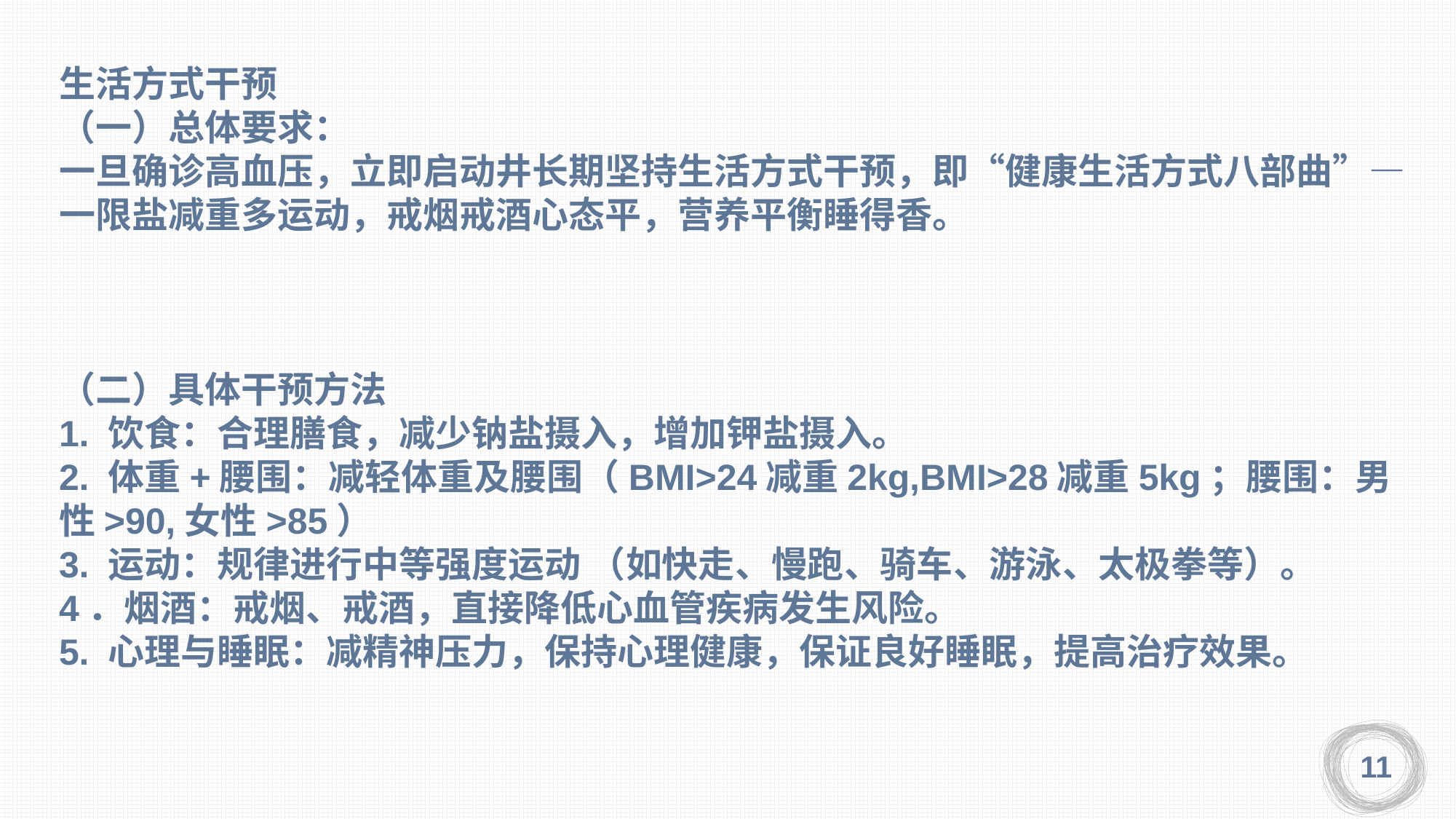

生活方式干预
（一）总体要求：
一旦确诊高血压，立即启动井长期坚持生活方式干预，即“健康生活方式八部曲”—一限盐减重多运动，戒烟戒酒心态平，营养平衡睡得香。

（二）具体干预方法
1. 饮食：合理膳食，减少钠盐摄入，增加钾盐摄入。
2. 体重+腰围：减轻体重及腰围（BMI>24减重2kg,BMI>28减重5kg；腰围：男性>90,女性>85）
3. 运动：规律进行中等强度运动 （如快走、慢跑、骑车、游泳、太极拳等）。
4．烟酒：戒烟、戒酒，直接降低心血管疾病发生风险。
5. 心理与睡眠：减精神压力，保持心理健康，保证良好睡眠，提高治疗效果。

11